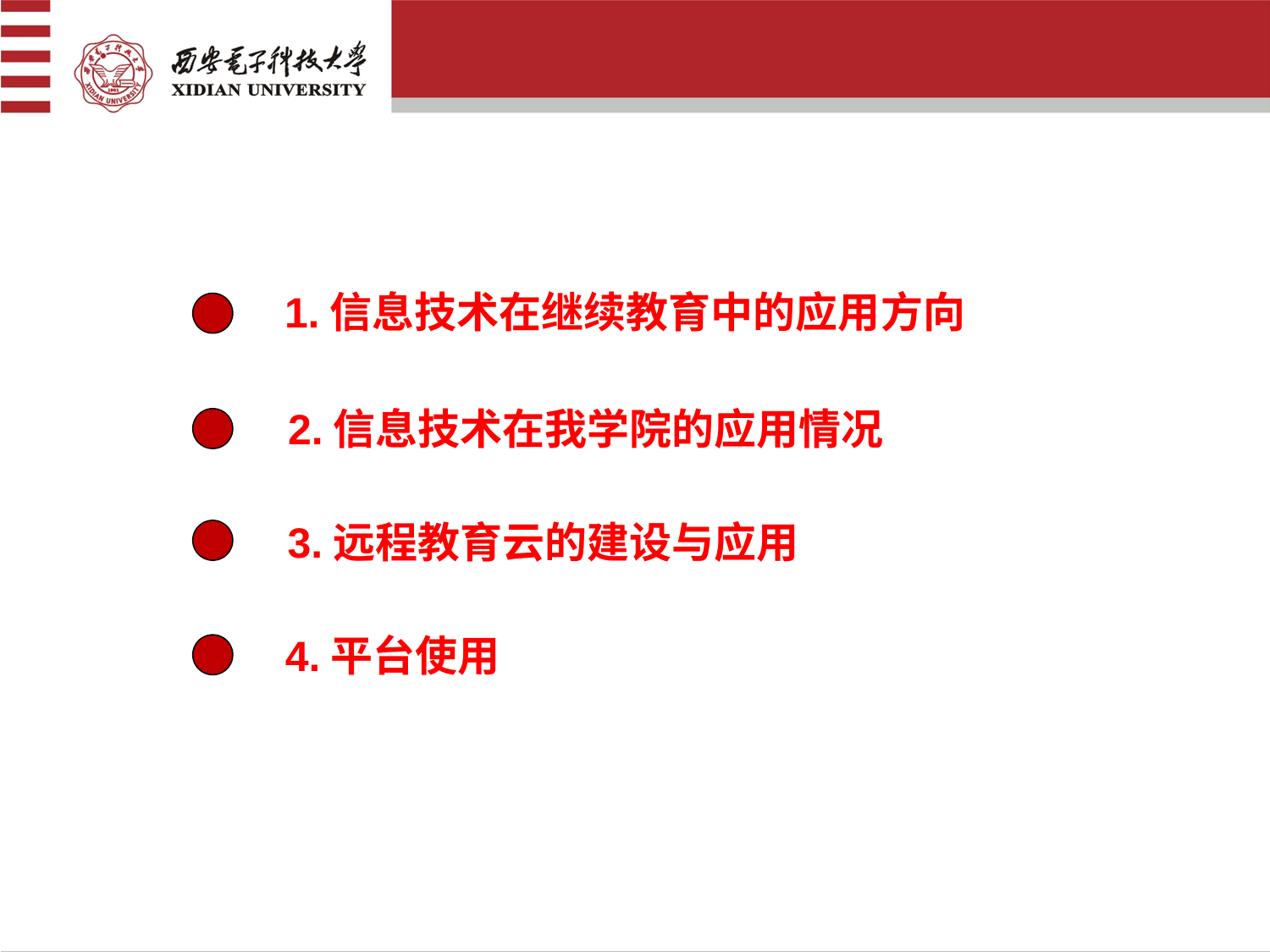

1.信息技术在继续教育中的应用方向

2.信息技术在我学院的应用情况

3.远程教育云的建设与应用

4.平台使用